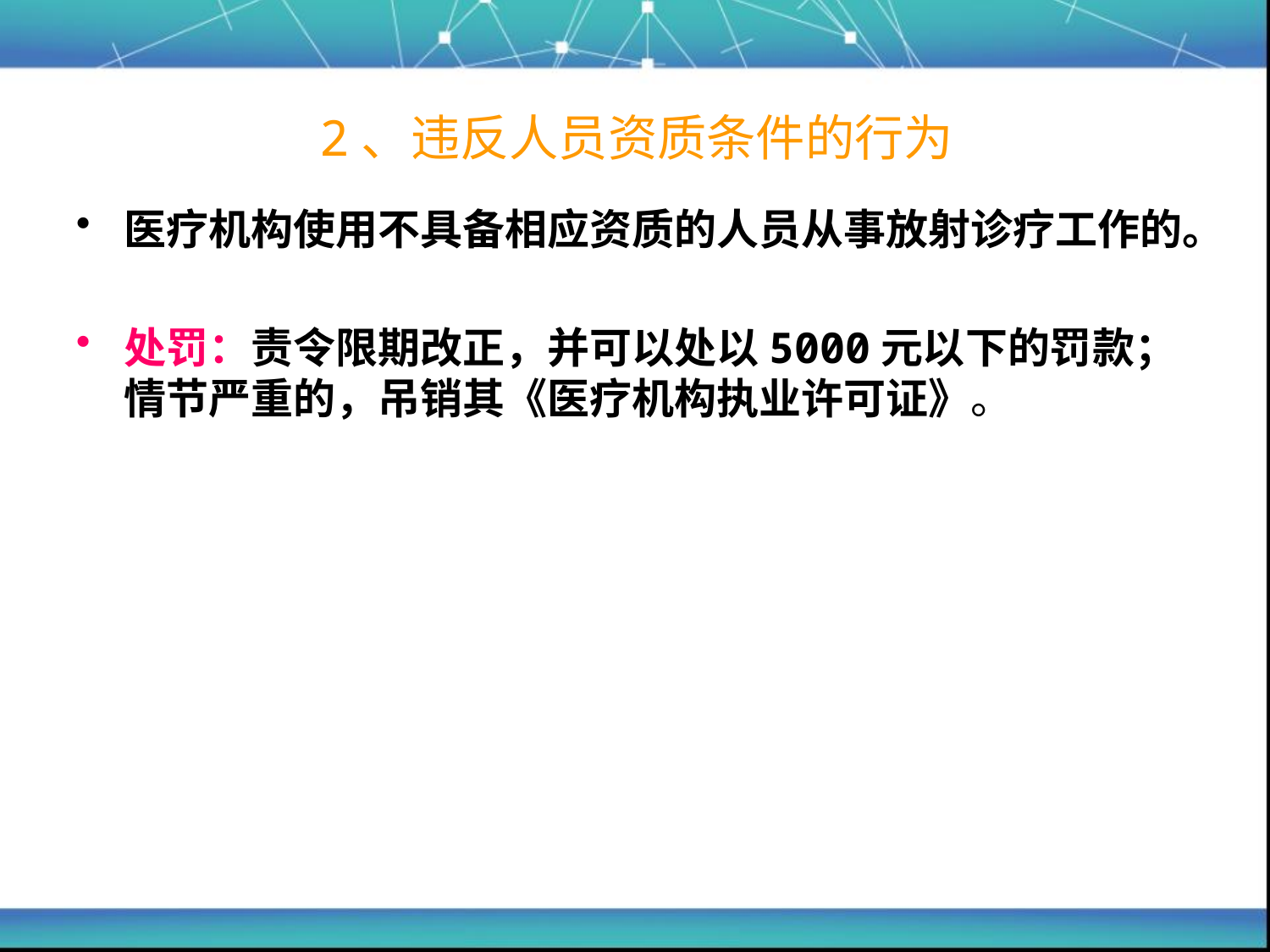

# 2、违反人员资质条件的行为
医疗机构使用不具备相应资质的人员从事放射诊疗工作的。

处罚：责令限期改正，并可以处以5000元以下的罚款；情节严重的，吊销其《医疗机构执业许可证》。